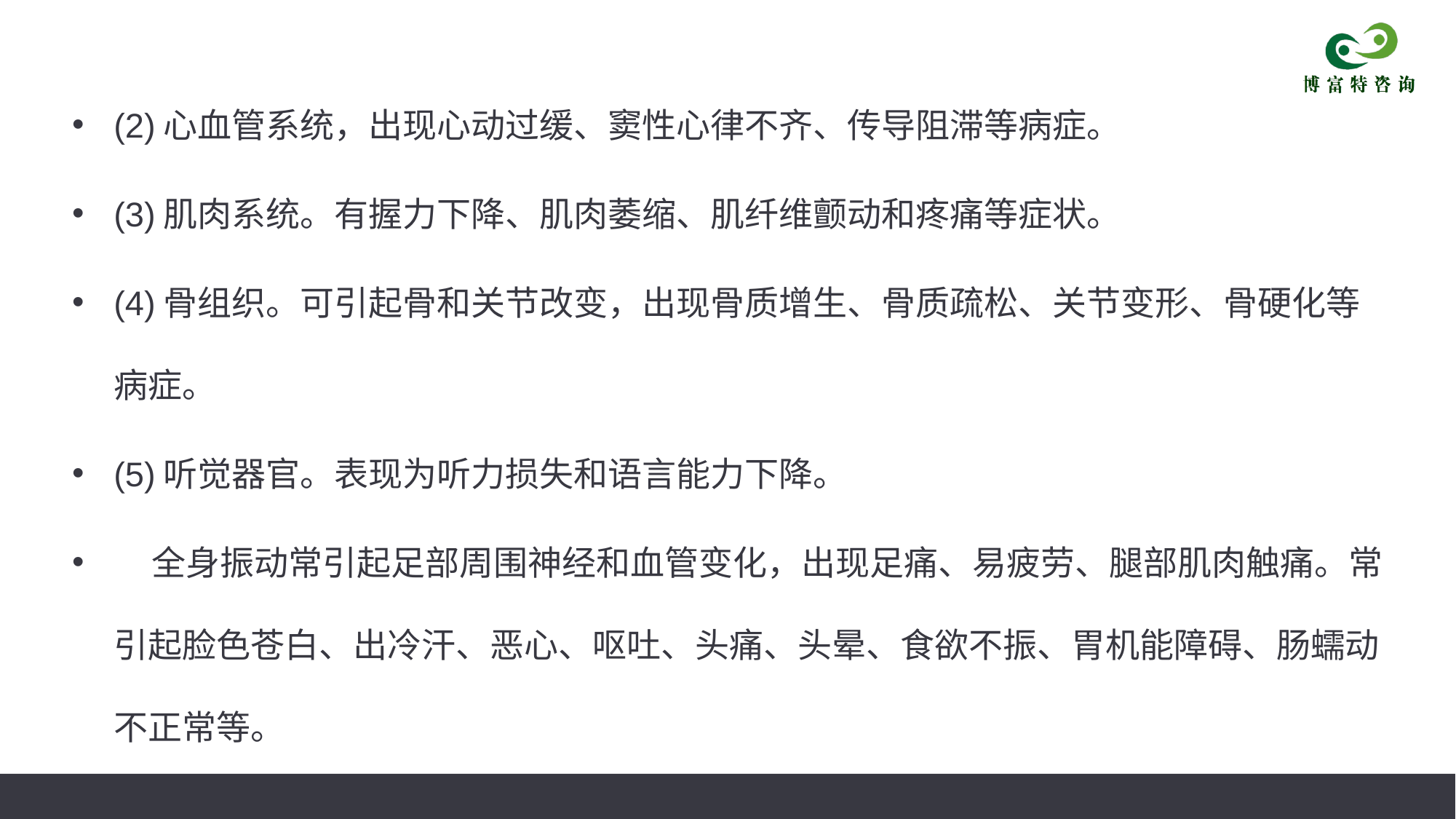

(2)心血管系统，出现心动过缓、窦性心律不齐、传导阻滞等病症。
(3)肌肉系统。有握力下降、肌肉萎缩、肌纤维颤动和疼痛等症状。
(4)骨组织。可引起骨和关节改变，出现骨质增生、骨质疏松、关节变形、骨硬化等病症。
(5)听觉器官。表现为听力损失和语言能力下降。
    全身振动常引起足部周围神经和血管变化，出现足痛、易疲劳、腿部肌肉触痛。常引起脸色苍白、出冷汗、恶心、呕吐、头痛、头晕、食欲不振、胃机能障碍、肠蠕动不正常等。